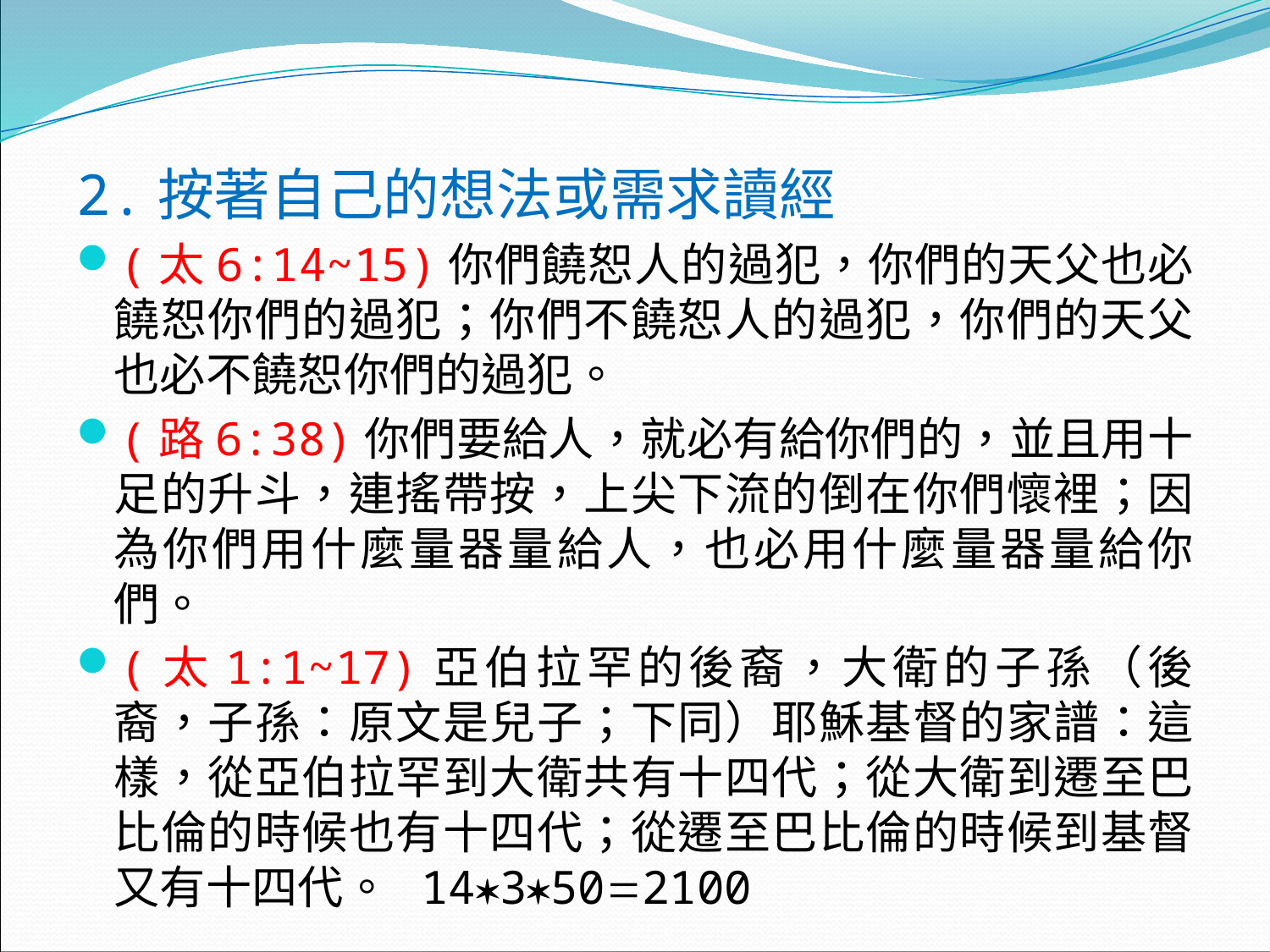

2.按著自己的想法或需求讀經
(太6:14~15)你們饒恕人的過犯，你們的天父也必饒恕你們的過犯；你們不饒恕人的過犯，你們的天父也必不饒恕你們的過犯。
(路6:38)你們要給人，就必有給你們的，並且用十足的升斗，連搖帶按，上尖下流的倒在你們懷裡；因為你們用什麼量器量給人，也必用什麼量器量給你們。
(太1:1~17)亞伯拉罕的後裔，大衛的子孫（後裔，子孫：原文是兒子；下同）耶穌基督的家譜：這樣，從亞伯拉罕到大衛共有十四代；從大衛到遷至巴比倫的時候也有十四代；從遷至巴比倫的時候到基督又有十四代。  14∗3∗50=2100